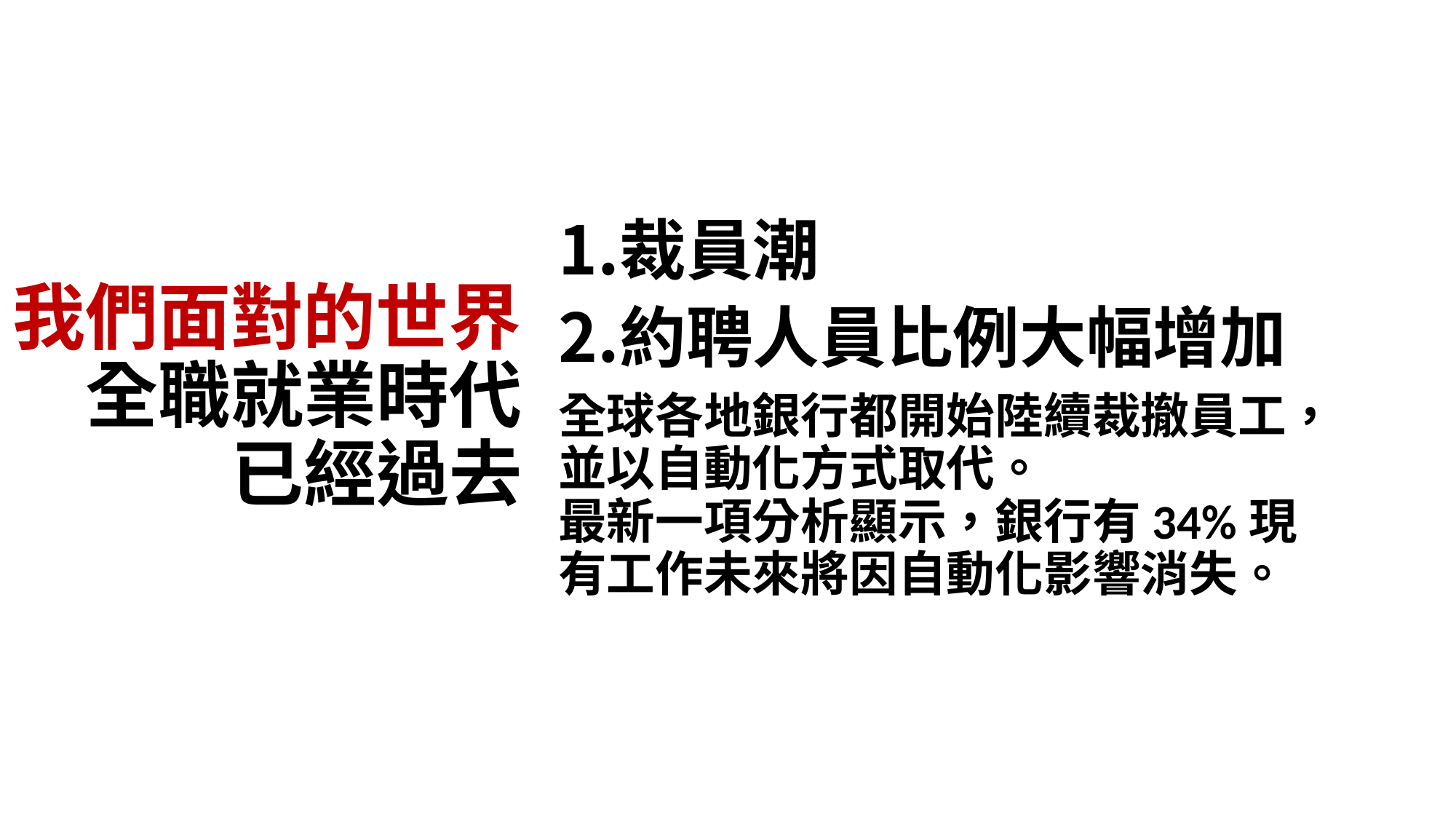

裁員潮
約聘人員比例大幅增加
全球各地銀行都開始陸續裁撤員工，並以自動化方式取代。
最新一項分析顯示，銀行有34%現有工作未來將因自動化影響消失。
# 我們面對的世界 全職就業時代 已經過去